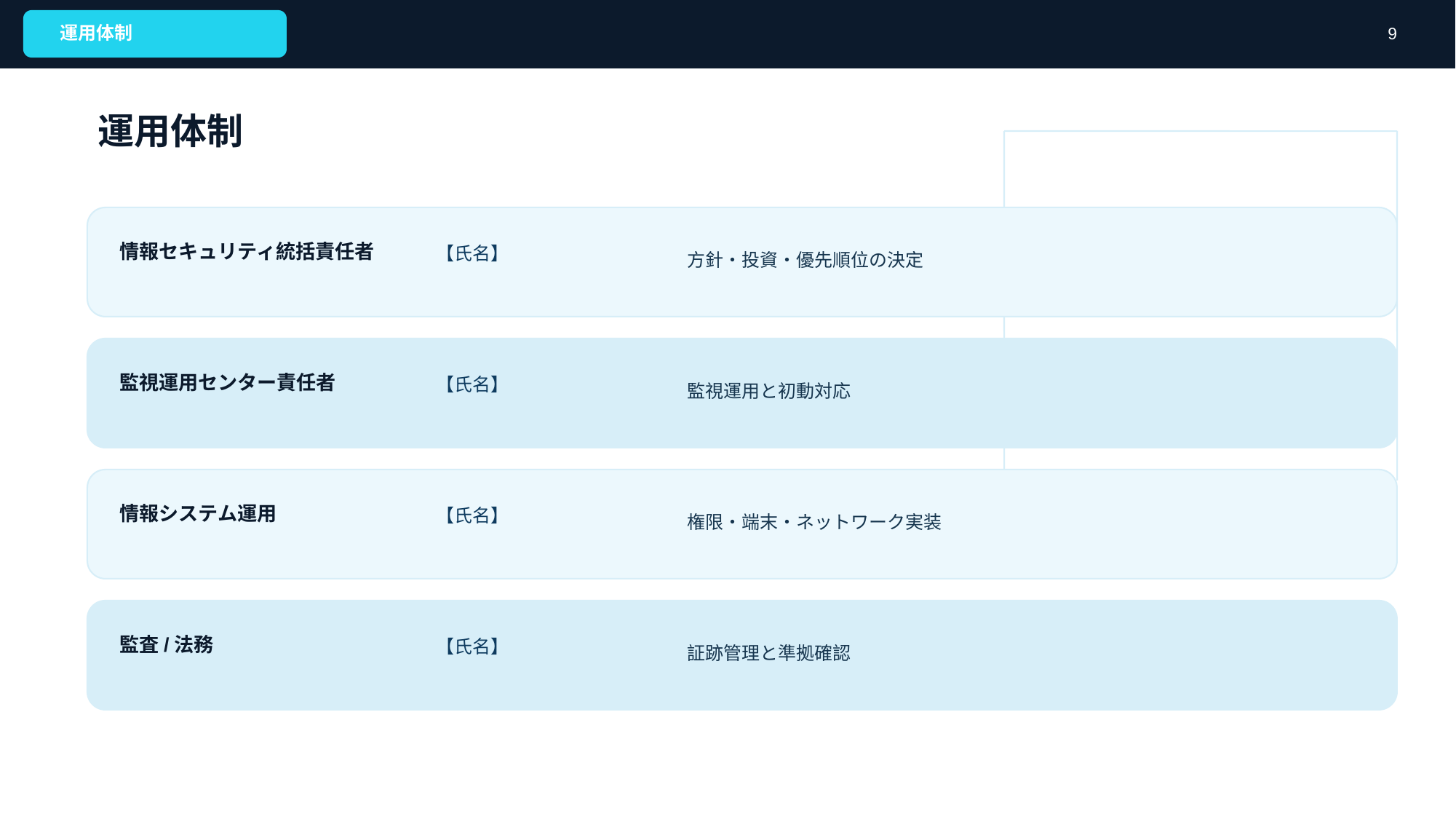

運用体制
9
運用体制

方針・投資・優先順位の決定
情報セキュリティ統括責任者
【氏名】

監視運用と初動対応
監視運用センター責任者
【氏名】

権限・端末・ネットワーク実装
情報システム運用
【氏名】

証跡管理と準拠確認
監査/法務
【氏名】